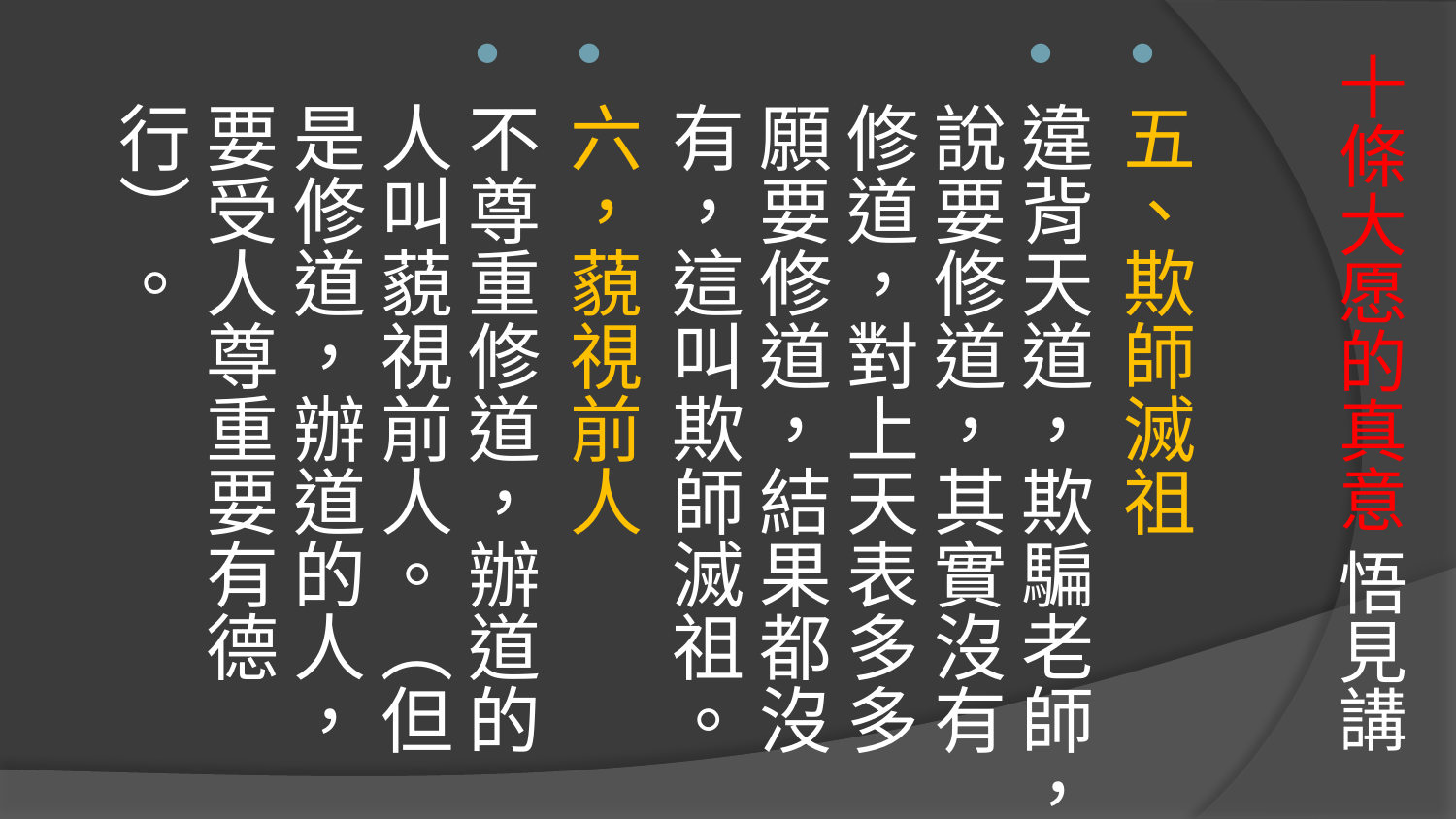

五、欺師滅祖
違背天道，欺騙老師，說要修道，其實沒有修道，對上天表多多願要修道，結果都沒有，這叫欺師滅祖。
六，藐視前人
不尊重修道，辦道的人叫藐視前人。（但是修道，辦道的人，要受人尊重要有德行）。

# 十條大愿的真意 悟見講